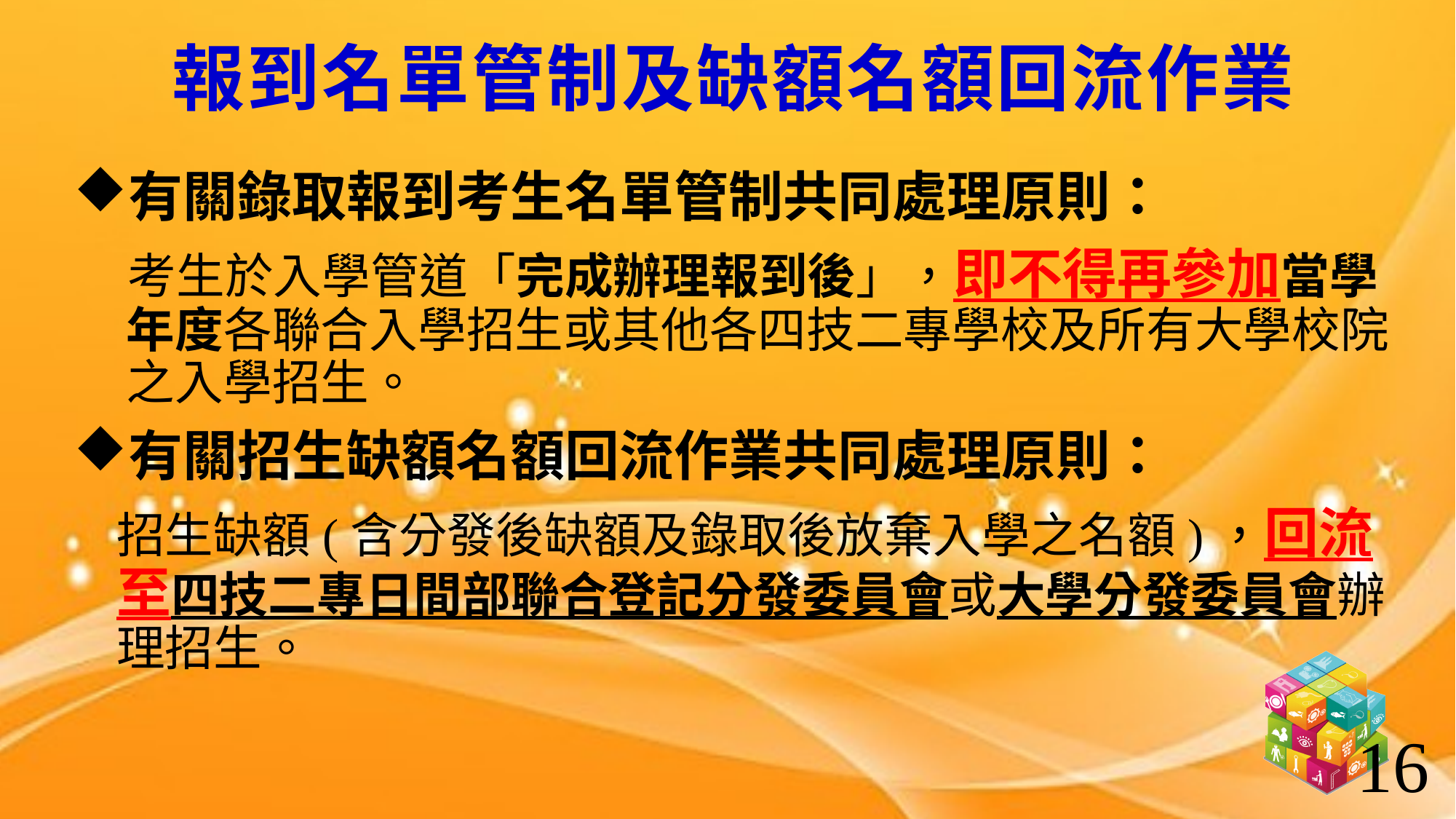

報到名單管制及缺額名額回流作業
有關錄取報到考生名單管制共同處理原則：
考生於入學管道「完成辦理報到後」，即不得再參加當學年度各聯合入學招生或其他各四技二專學校及所有大學校院之入學招生。
有關招生缺額名額回流作業共同處理原則：
招生缺額(含分發後缺額及錄取後放棄入學之名額)，回流至四技二專日間部聯合登記分發委員會或大學分發委員會辦理招生。
16